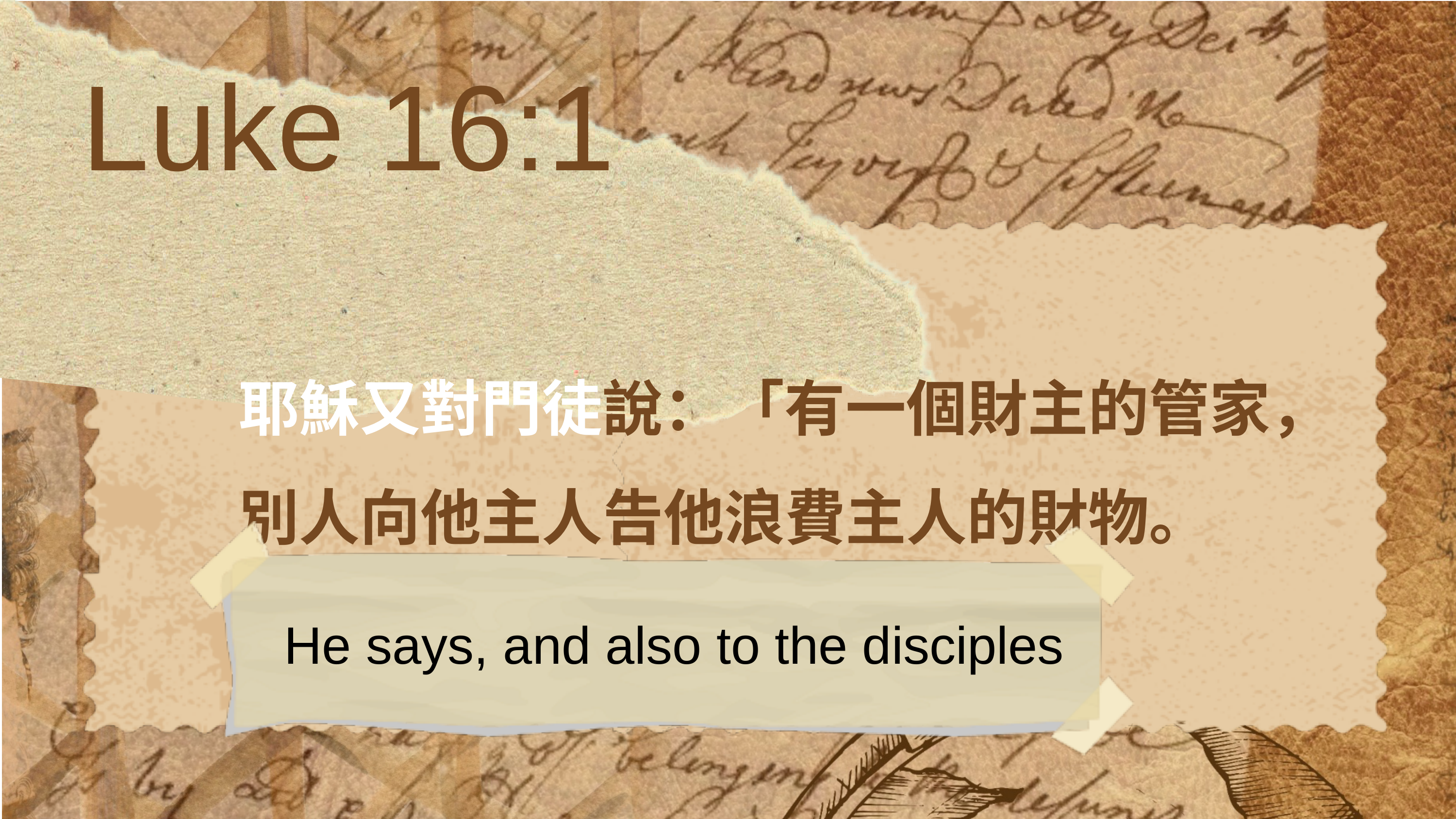

Luke 16:1

耶穌又對門徒說：「有一個財主的管家，
別人向他主人告他浪費主人的財物。

He says, and also to the disciples